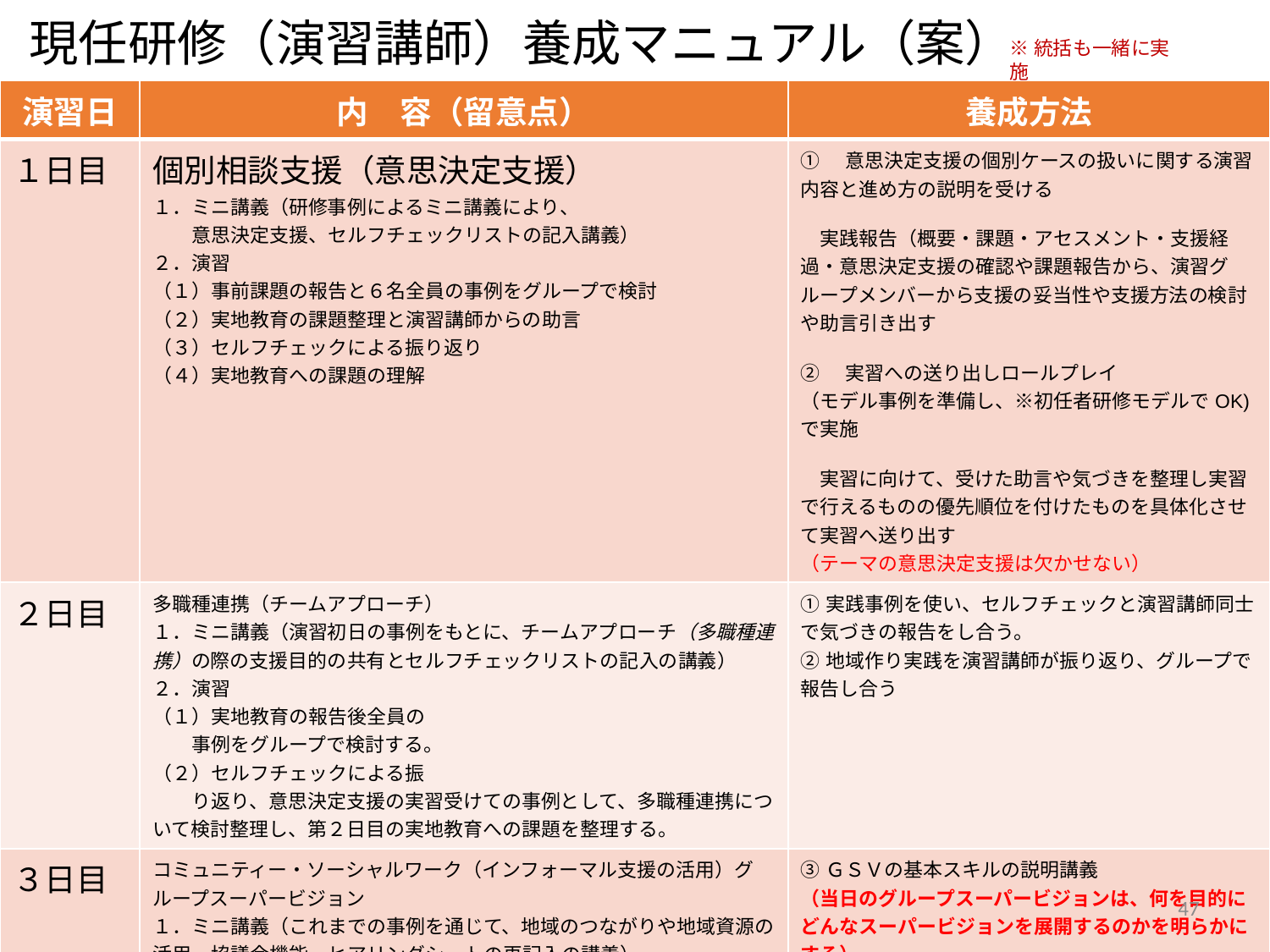

※統括も一緒に実施
# 現任研修（演習講師）養成マニュアル（案）
| 演習日 | 内　容（留意点） | 養成方法 |
| --- | --- | --- |
| １日目 | 個別相談支援（意思決定支援） １．ミニ講義（研修事例によるミニ講義により、 　　意思決定支援、セルフチェックリストの記入講義） ２．演習　 （１）事前課題の報告と６名全員の事例をグループで検討 （２）実地教育の課題整理と演習講師からの助言 （３）セルフチェックによる振り返り （４）実地教育への課題の理解 | ①　意思決定支援の個別ケースの扱いに関する演習内容と進め方の説明を受ける 　実践報告（概要・課題・アセスメント・支援経過・意思決定支援の確認や課題報告から、演習グループメンバーから支援の妥当性や支援方法の検討や助言引き出す ②　実習への送り出しロールプレイ （モデル事例を準備し、※初任者研修モデルでOK)で実施 　実習に向けて、受けた助言や気づきを整理し実習で行えるものの優先順位を付けたものを具体化させて実習へ送り出す （テーマの意思決定支援は欠かせない） |
| ２日目 | 多職種連携（チームアプローチ） １．ミニ講義（演習初日の事例をもとに、チームアプローチ（多職種連携）の際の支援目的の共有とセルフチェックリストの記入の講義） ２．演習 （１）実地教育の報告後全員の　 　　事例をグループで検討する。 （２）セルフチェックによる振 　　り返り、意思決定支援の実習受けての事例として、多職種連携について検討整理し、第２日目の実地教育への課題を整理する。 | ①実践事例を使い、セルフチェックと演習講師同士で気づきの報告をし合う。 ②地域作り実践を演習講師が振り返り、グループで報告し合う |
| ３日目 | コミュニティー・ソーシャルワーク（インフォーマル支援の活用）グループスーパービジョン １．ミニ講義（これまでの事例を通じて、地域のつながりや地域資源の活用、協議会機能、ヒアリングシートの再記入の講義） ２．代表事例に対して、地域資源を活用する検討 ３．事例をもとにグループスーパービジョンを行い必要性の体験 ４．最後にヒアリングシートの再チェックにより地域支援の視点・主任相談支援専門員の役割を知る。 | ③ＧＳＶの基本スキルの説明講義 （当日のグループスーパービジョンは、何を目的にどんなスーパービジョンを展開するのかを明らかにする） 準備期・実践期・振り返り期の実践を演習講師に経験してもらう |
47